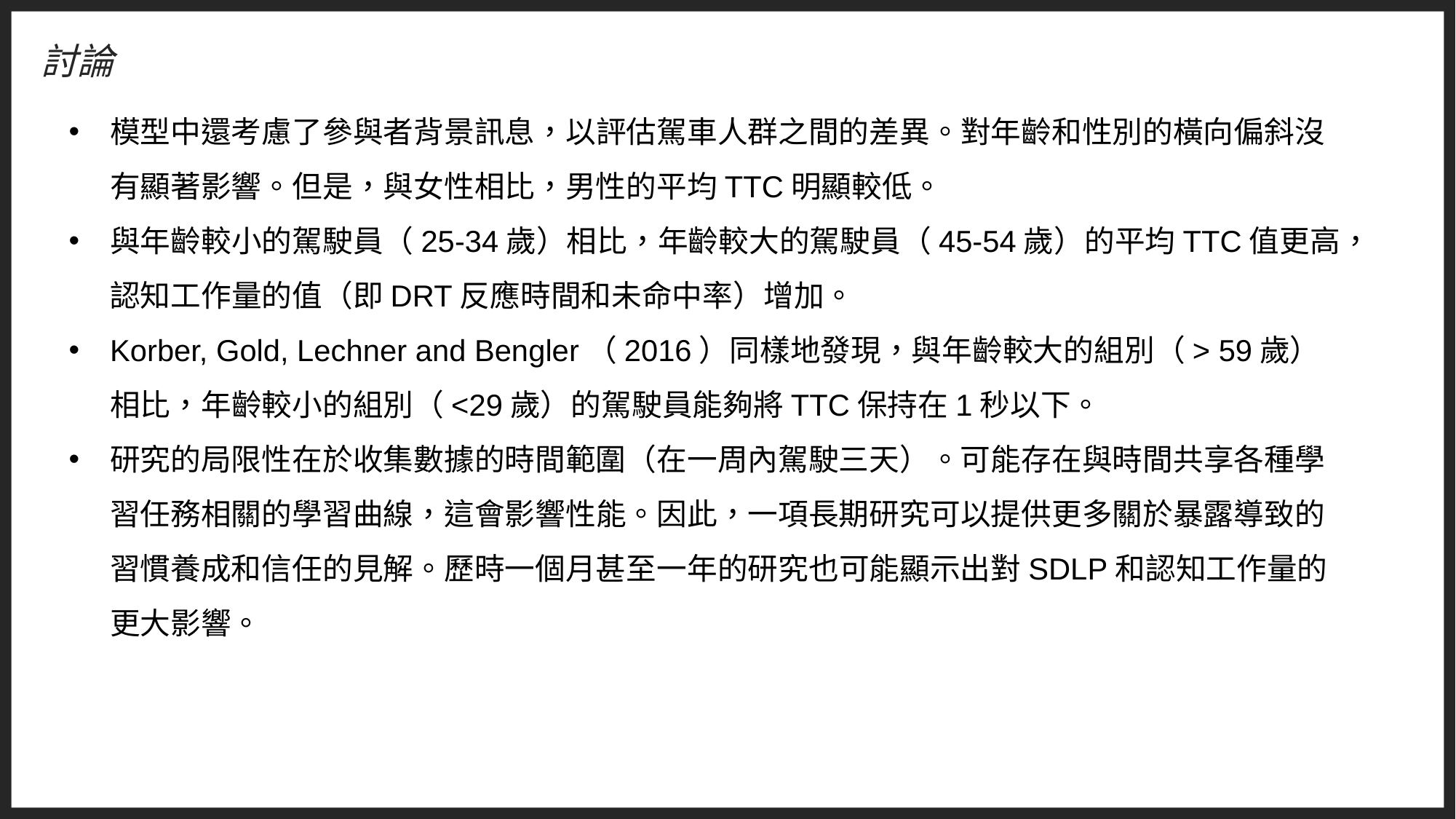

討論
模型中還考慮了參與者背景訊息，以評估駕車人群之間的差異。對年齡和性別的橫向偏斜沒有顯著影響。但是，與女性相比，男性的平均TTC明顯較低。
與年齡較小的駕駛員（25-34歲）相比，年齡較大的駕駛員（45-54歲）的平均TTC值更高，認知工作量的值（即DRT反應時間和未命中率）增加。
Korber, Gold, Lechner and Bengler（2016）同樣地發現，與年齡較大的組別（> 59歲）相比，年齡較小的組別（<29歲）的駕駛員能夠將TTC保持在1秒以下。
研究的局限性在於收集數據的時間範圍（在一周內駕駛三天）。可能存在與時間共享各種學習任務相關的學習曲線，這會影響性能。因此，一項長期研究可以提供更多關於暴露導致的習慣養成和信任的見解。歷時一個月甚至一年的研究也可能顯示出對SDLP和認知工作量的更大影響。